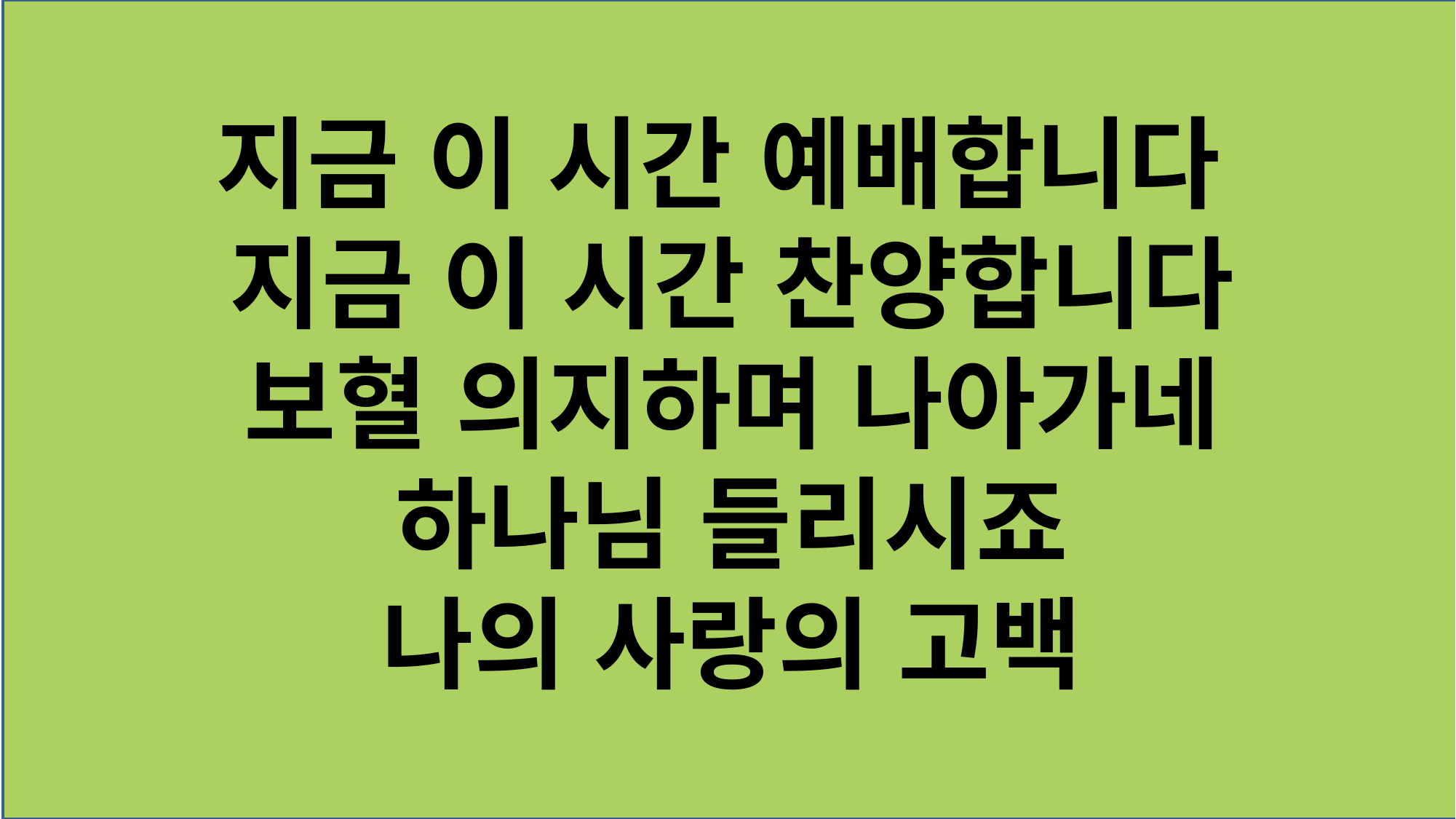

지금 이 시간 예배합니다
지금 이 시간 찬양합니다
보혈 의지하며 나아가네
하나님 들리시죠
나의 사랑의 고백